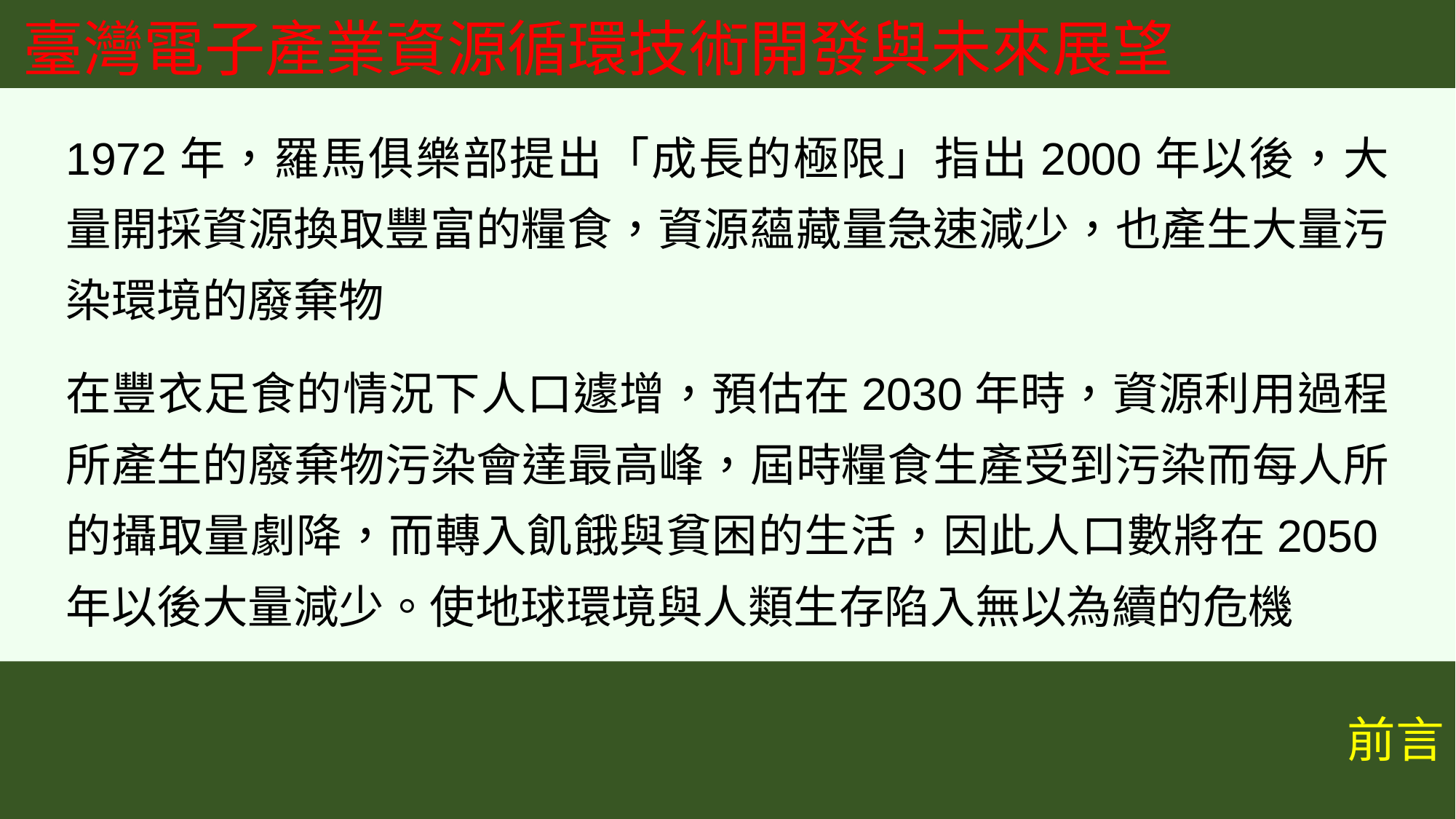

臺灣電子產業資源循環技術開發與未來展望
1972年，羅馬俱樂部提出「成長的極限」指出2000年以後，大量開採資源換取豐富的糧食，資源蘊藏量急速減少，也產生大量污染環境的廢棄物
在豐衣足食的情況下人口遽增，預估在2030年時，資源利用過程所產生的廢棄物污染會達最高峰，屆時糧食生產受到污染而每人所的攝取量劇降，而轉入飢餓與貧困的生活，因此人口數將在2050年以後大量減少。使地球環境與人類生存陷入無以為續的危機
前言